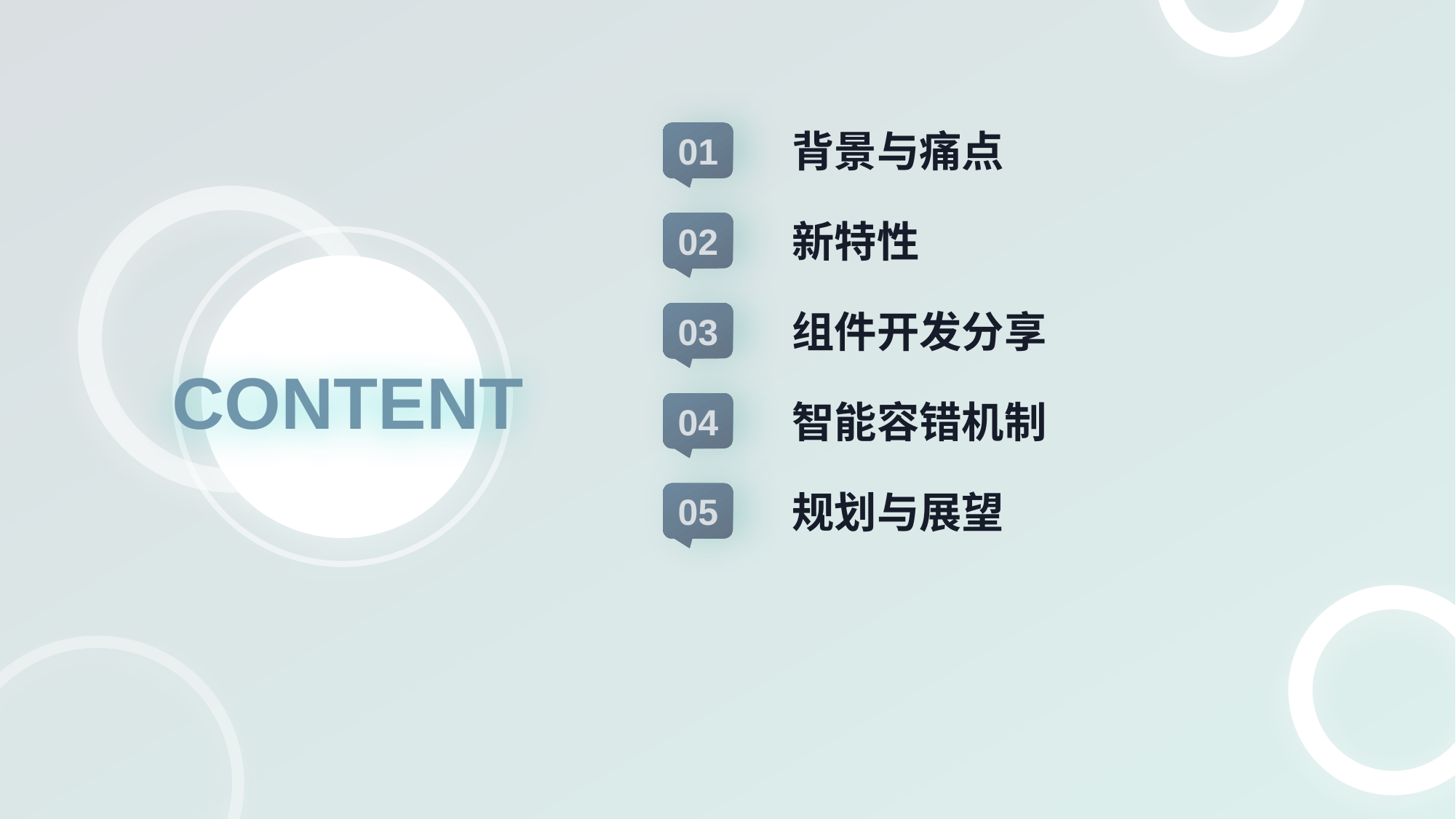

01
背景与痛点

02
新特性
03
组件开发分享
CONTENT
04
智能容错机制
05
规划与展望